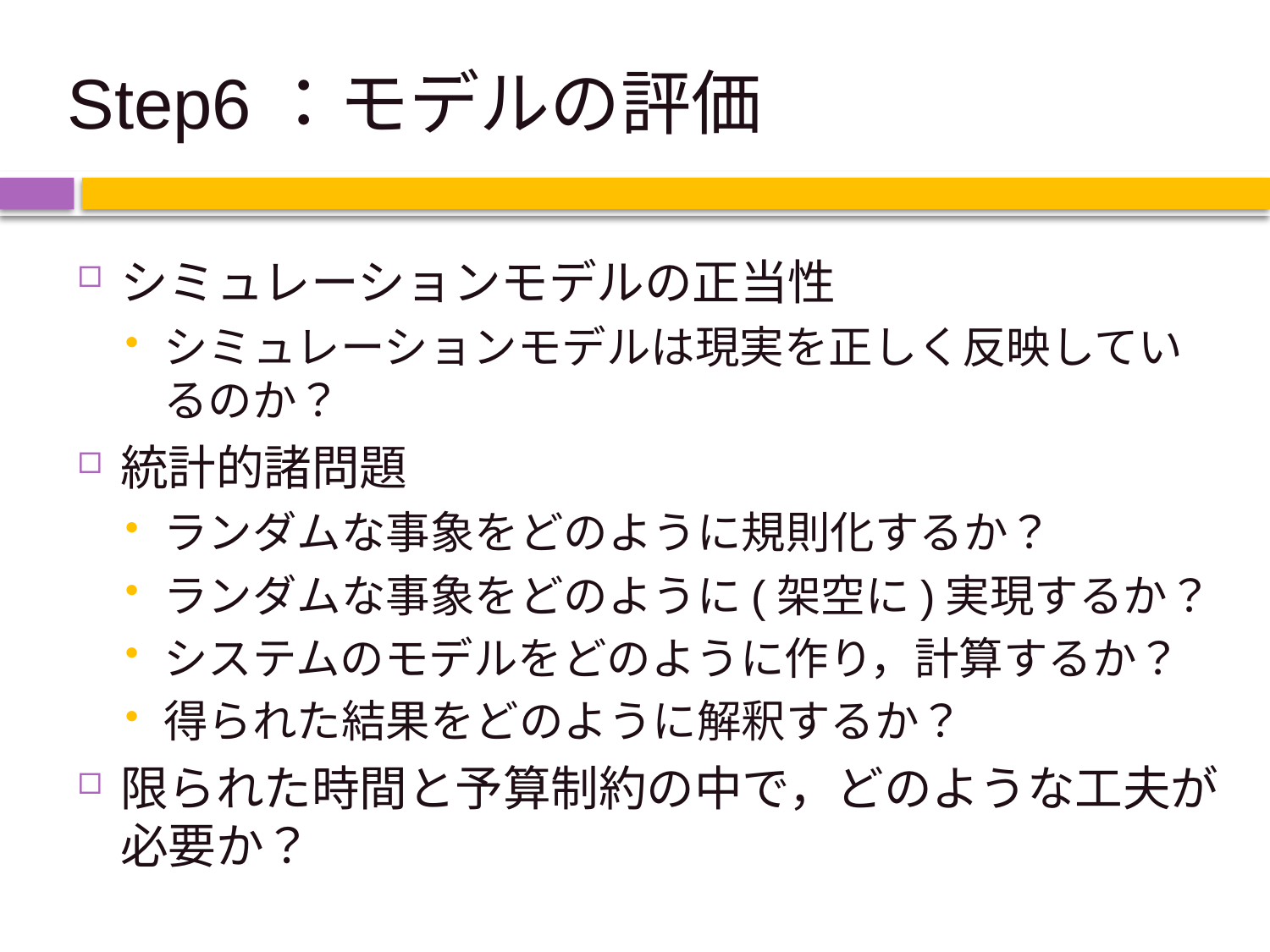

# Step6：モデルの評価
シミュレーションモデルの正当性
シミュレーションモデルは現実を正しく反映しているのか？
統計的諸問題
ランダムな事象をどのように規則化するか？
ランダムな事象をどのように(架空に)実現するか？
システムのモデルをどのように作り，計算するか？
得られた結果をどのように解釈するか？
限られた時間と予算制約の中で，どのような工夫が必要か？